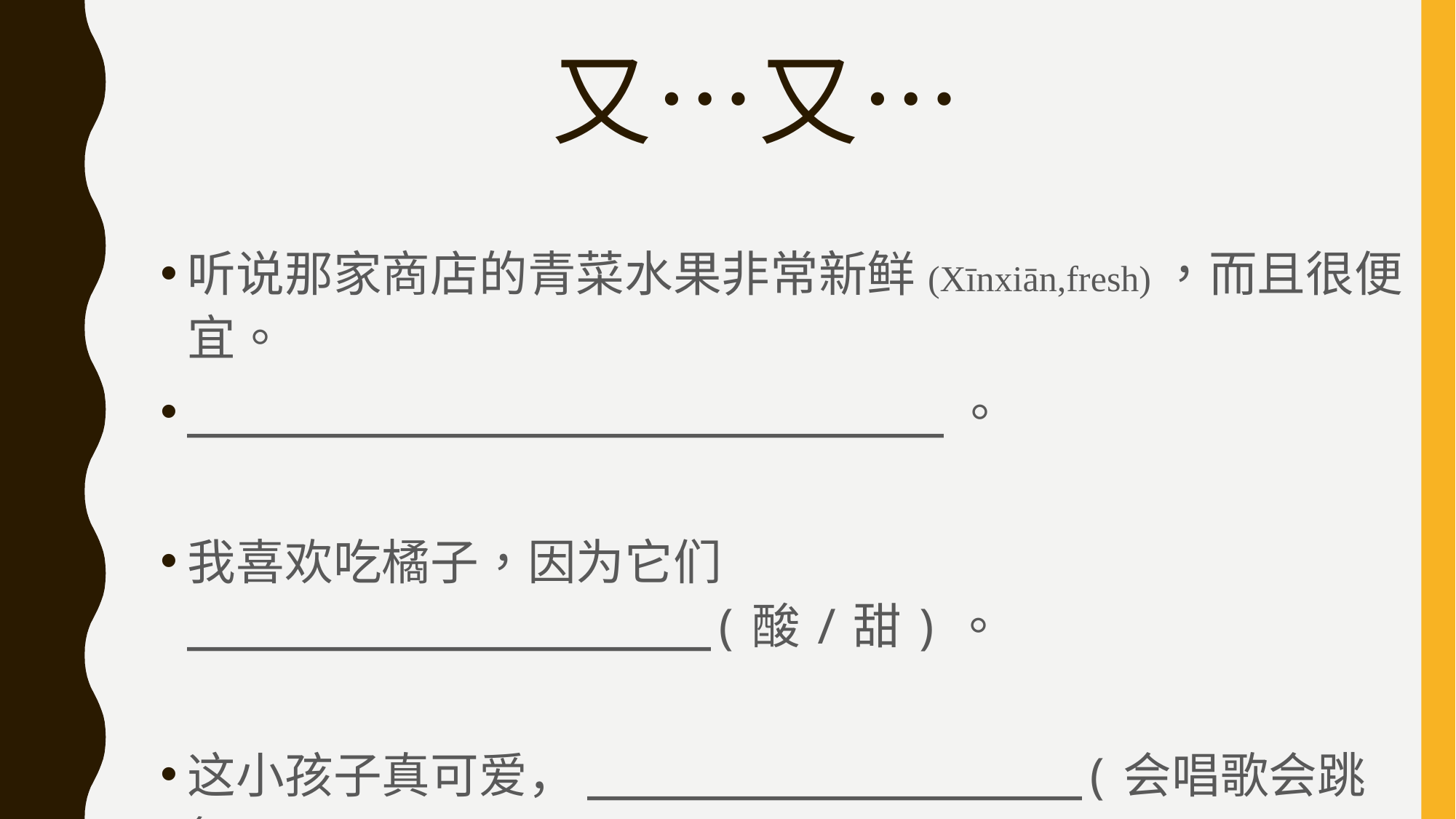

# 又…又…
听说那家商店的青菜水果非常新鲜(Xīnxiān,fresh)，而且很便宜。
__________________________。

我喜欢吃橘子，因为它们__________________(酸/甜)。

这小孩子真可爱，_________________(会唱歌会跳舞)。